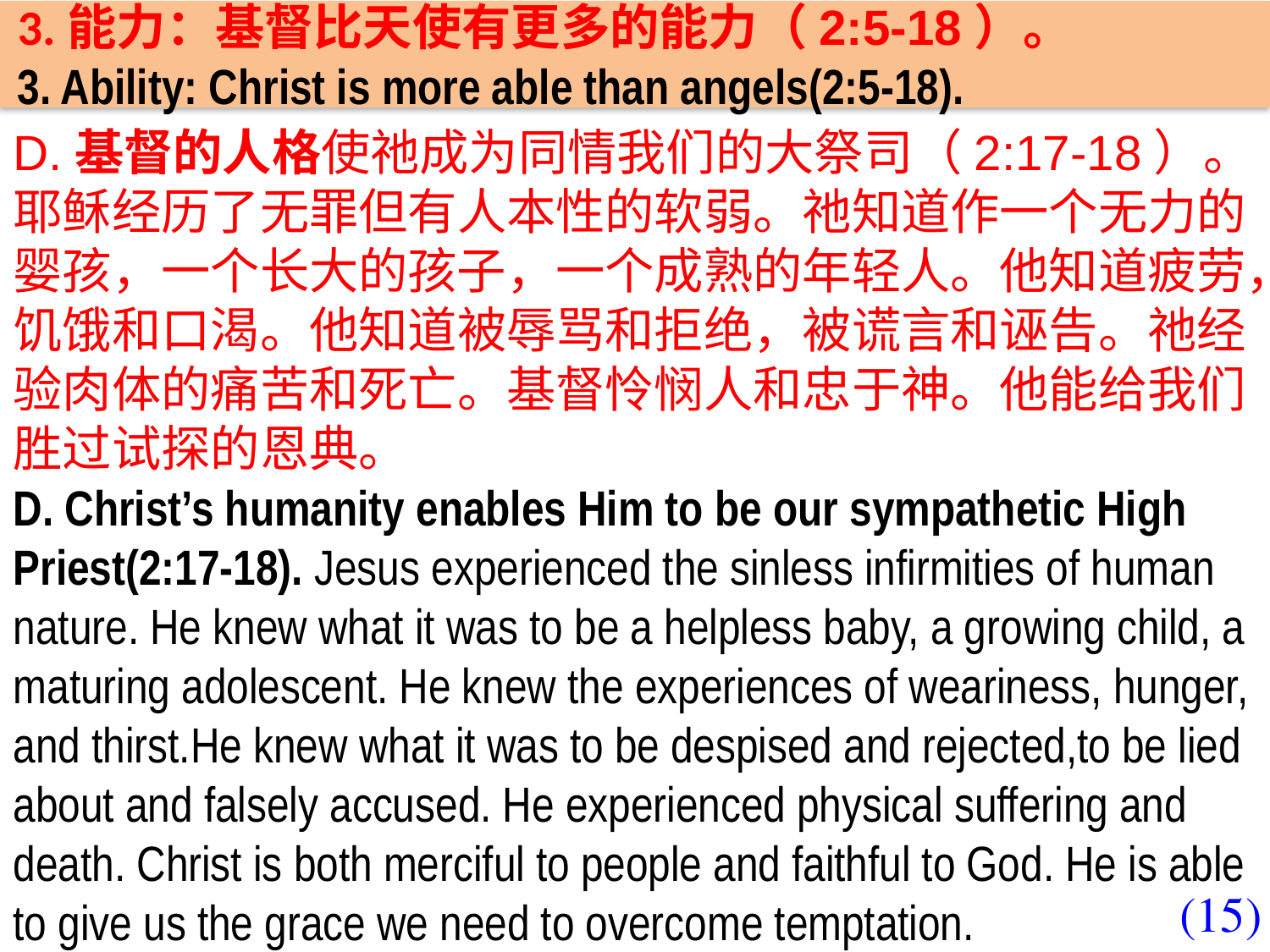

3.能力：基督比天使有更多的能力（2:5-18）。
3. Ability: Christ is more able than angels(2:5-18).

D.基督的人格使祂成为同情我们的大祭司（2:17-18）。耶稣经历了无罪但有人本性的软弱。祂知道作一个无力的婴孩，一个长大的孩子，一个成熟的年轻人。他知道疲劳，饥饿和口渴。他知道被辱骂和拒绝，被谎言和诬告。祂经验肉体的痛苦和死亡。基督怜悯人和忠于神。他能给我们胜过试探的恩典。
D. Christ’s humanity enables Him to be our sympathetic High Priest(2:17-18). Jesus experienced the sinless infirmities of human nature. He knew what it was to be a helpless baby, a growing child, a maturing adolescent. He knew the experiences of weariness, hunger, and thirst.He knew what it was to be despised and rejected,to be lied about and falsely accused. He experienced physical suffering and death. Christ is both merciful to people and faithful to God. He is able to give us the grace we need to overcome temptation.
(15)